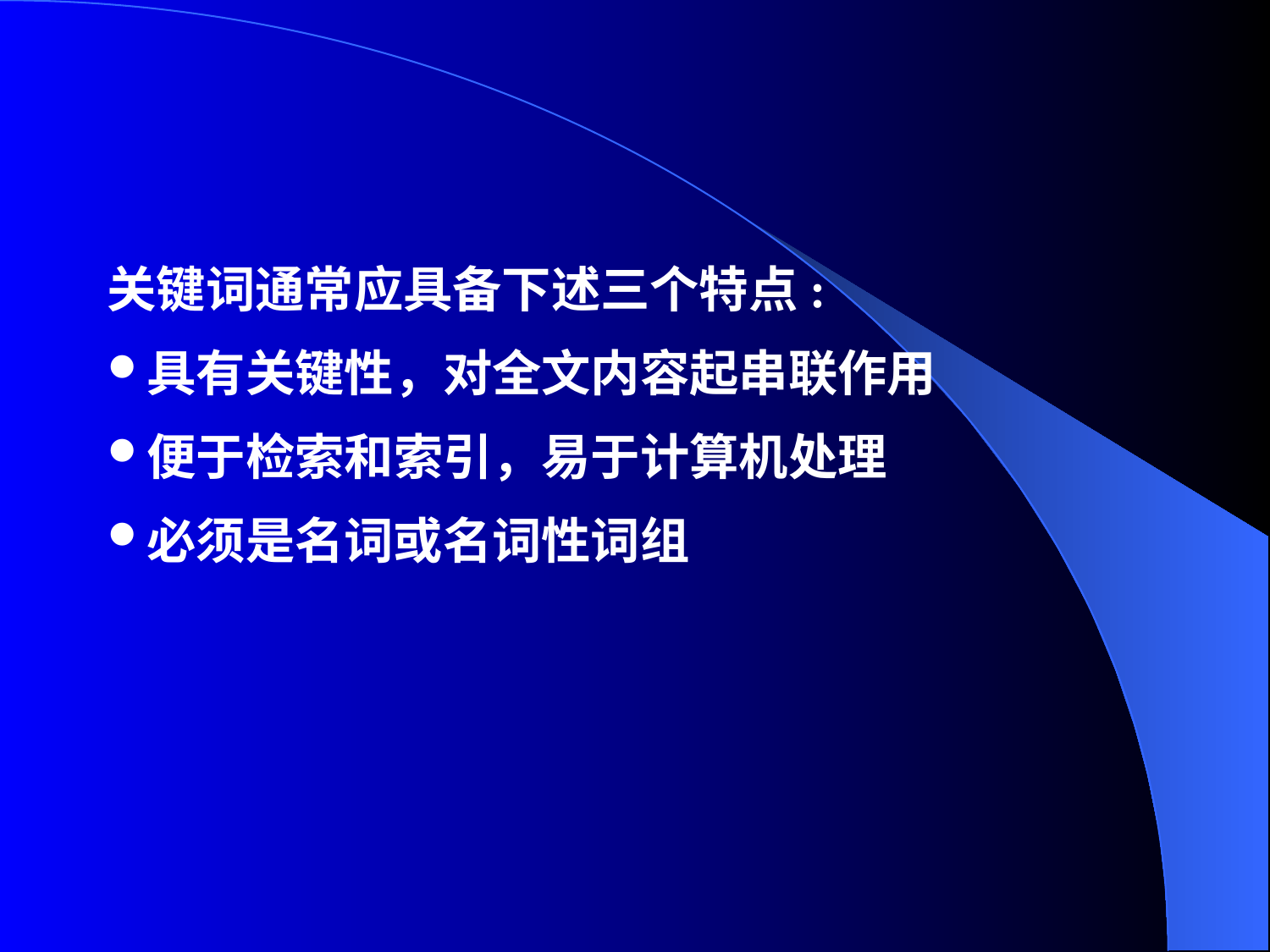

关键词通常应具备下述三个特点:
具有关键性，对全文内容起串联作用
便于检索和索引，易于计算机处理
必须是名词或名词性词组